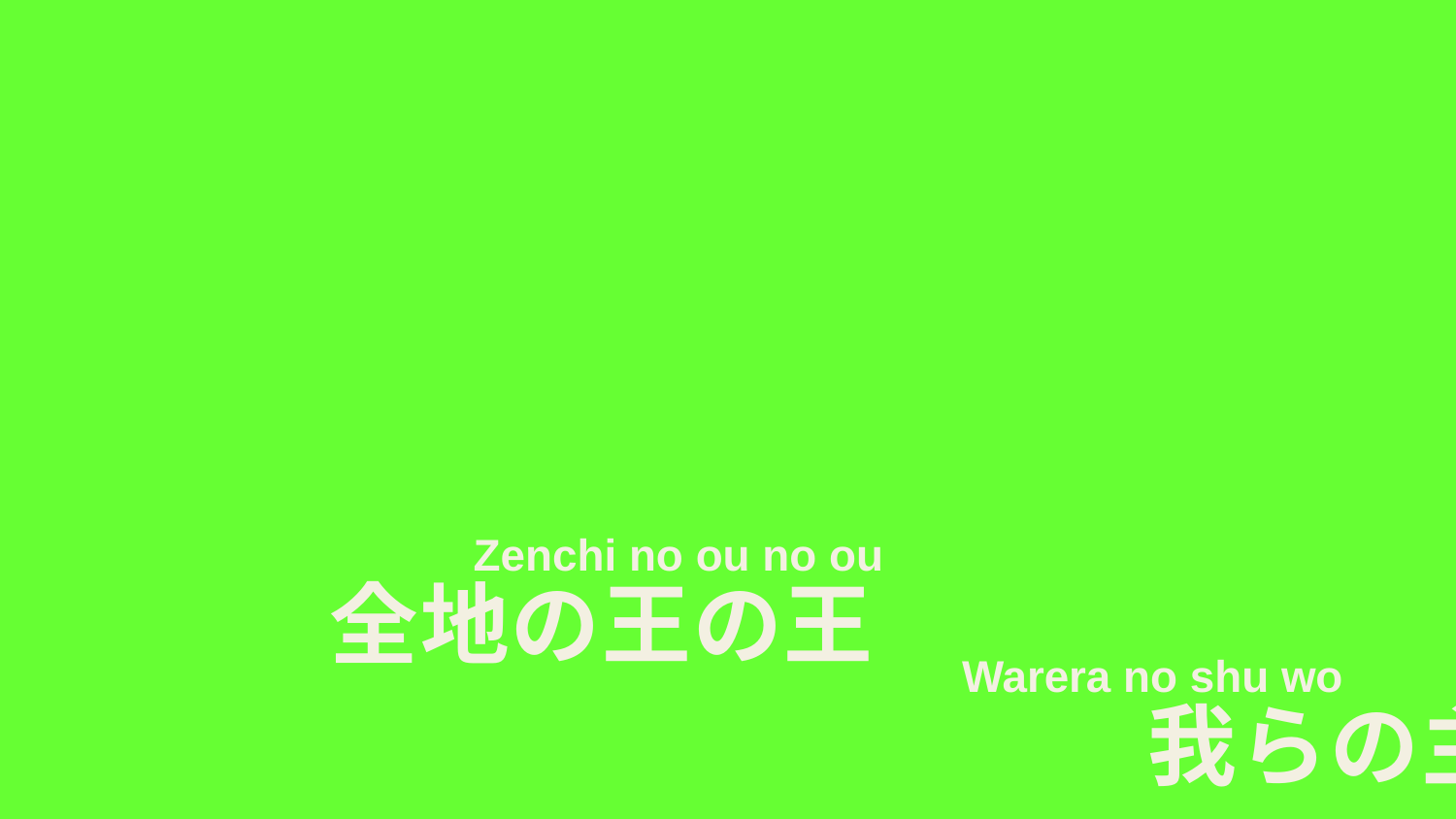

Zenchi no ou no ou

　　　　　　　　　　　　　　Warera no shu wo
全地の王の王
　　　　　　　　　我らの主を